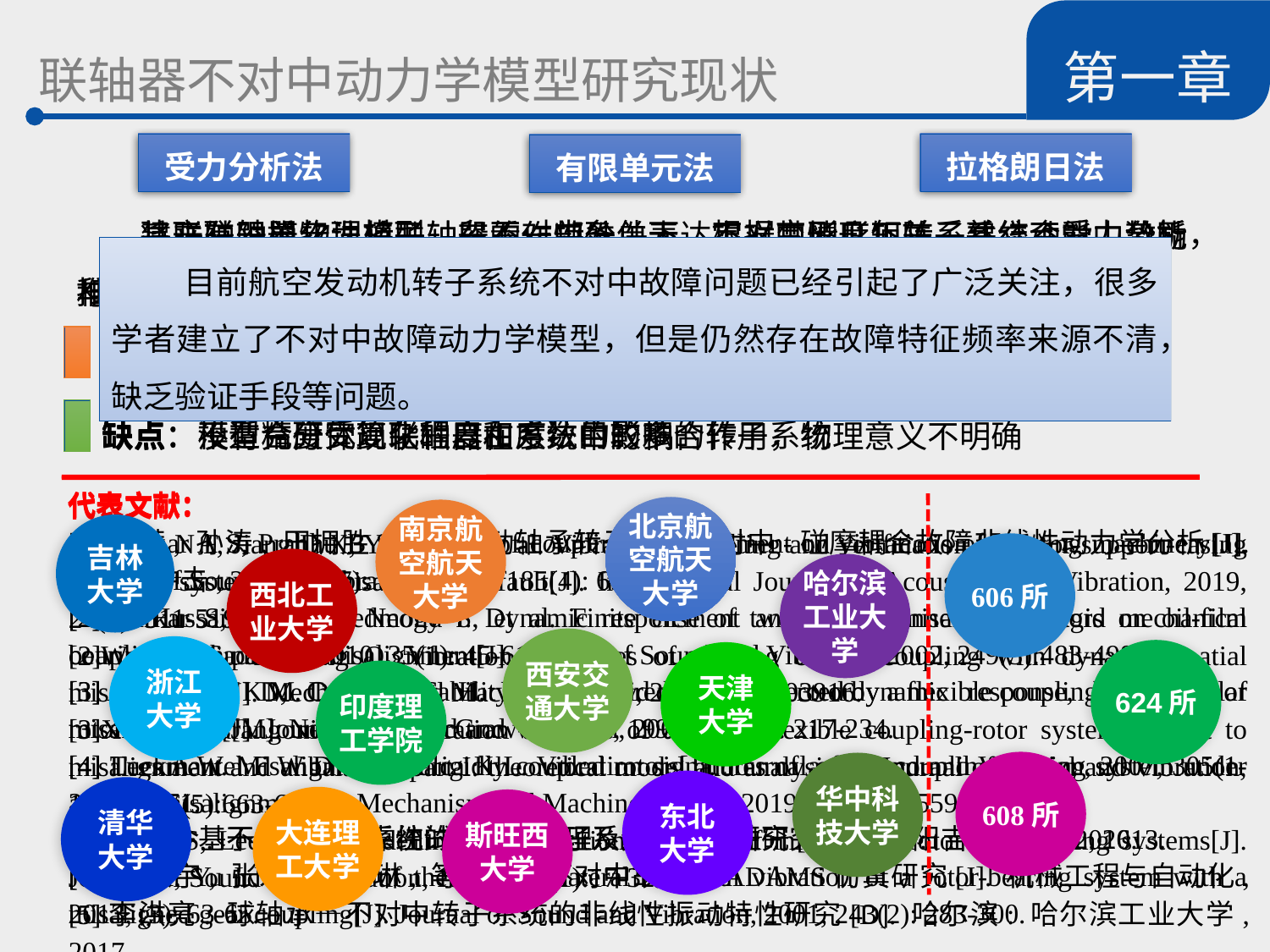

第一章
 联轴器不对中动力学模型研究现状
受力分析法
拉格朗日法
有限单元法
建立联轴器物理模型，在不对中条件下，根据变形几何关系并结合受力分析，推导出联轴器不对中激振力/力矩的表达形式。
优点：物理意义清晰，简洁直观

缺点：模型精度受简化程度和方法的影响

将联轴器模化为转子轴段的一部分，表达不对中情形下转子系统动能、势能和耗散能，基于拉格朗日能量方程推导转子系统的运动微分方程。
优点：从能量角度出发建立运动方程较为便利

缺点：不适合研究复杂的自由度数目较多的转子系统

基于有限单元法将联轴器看作特殊单元，定义其刚度矩阵，建立不对中激励与单元矩阵之间的联系，最后将其组集到转子系统矩阵中进行求解。
优点：方法成熟，应用方便，可模拟复杂结构

缺点：没有充分体现联轴器在系统中的耦合作用，物理意义不明确

        目前航空发动机转子系统不对中故障问题已经引起了广泛关注，很多学者建立了不对中故障动力学模型，但是仍然存在故障特征频率来源不清，缺乏验证手段等问题。
代表文献：
[1]甄满, 孙涛, 田拥胜, 等. 滚动轴承转子系统不对中-碰摩耦合故障非线性动力学分析[J]. 振动与冲击, 2020, 39(7): 140-147.
[2] Al-Hussain K M, Redmond I. Dynamic response of two rotors connected by rigid mechanical coupling with parallel misalignment[J]. Journal of Sound and Vibration, 2002, 249(3):483-498.
[3] Al-Hussain K M. Dynamic stability of two rigid rotors connected by a flexible coupling with angular misalignment[J]. Journal of Sound and Vibration, 2003, 266(2): 217-234.
[4] Lees A W. Misalignment in rigidly coupled rotors[J]. Journal of Sound and Vibration, 2007, 305(1-2):261-271.
[5] 王美令. 不对中转子系统的动力学机理及其振动特性研究[D]. 沈阳: 东北大学, 2013.
[6] Li M, Yu L. Analysis of the coupled lateral torsional vibration of a rotor-bearing system with a misaligned gear coupling[J]. Journal of Sound and Vibration, 2001, 243(2): 283-300.
代表文献：
[1] Sekhar A S, Prabhu B S. Effects of coupling misalignment on vibrations of rotating machinery[J]. Journal of Sound and Vibration, 1995, 185(4): 655-671.
[2] Sarkar S, Nandi A, Neogy S, et al. Finite element analysis of misaligned rotors on oil-film bearings[J]. Sadhana, 2010, 35(1): 45-61.
[3] Nelson H D, Crandall S H. Analytic prediction of rotordynamic response, handbook of rotordynamics[M]. New York: McGraw-Hill Inc, 1992.
[4] Tuckmantel F W D S, Cavalca K L. Vibration signatures of a rotor-coupling-bearing system under angular misalignment[J]. Mechanism and Machine Theory, 2019, 133(12): 559-583.
[5] 王松. 基于电主轴可靠性试验台的转子系统不对中研究[D]. 长春: 吉林大学, 2016.
[6] 吴振宇, 张永祥, 李琳, 等. 转子不对中故障的ADAMS仿真研究[J]. 机械工程与自动化, 2013, (3): 63-65.
代表文献：
[1]Wang N F, Jiang D X, Yang Y Z, et al. Vibration modelling and verification for rotor-support-casing coupling system with misalignment fault[J]. International Journal of Acoustics and Vibration, 2019, 24(3): 511-519.
[2]Wu K, Liu Z, Ding Q. Vibration responses of rotating elastic coupling with dynamic spatial misalignment[J]. Mechanism and Machine Theory, 2020, 151:103916.
[3]Xu M, Marangoni R D. Vibration analysis of a motor-flexible coupling-rotor system subject to misalignment and unbalance, part I: theoretical model and analysis[J]. Journal of Sound and Vibration, 1994, 176(5):663-679.
[4]Lee Y S, Lee C W. Modelling and vibration analysis of misaligned rotor-ball bearing systems[J]. Journal of Sound and Vibration, 1999, 224(1):17-32.
[5]李洪亮. 球轴承—不对中转子系统的非线性振动特性研究[D]. 哈尔滨: 哈尔滨工业大学, 2017.
北京航空航天大学
南京航空航天大学
吉林大学
606所
西北工业大学
哈尔滨工业大学
西安交通大学
浙江
大学
624所
天津
大学
印度理工学院
608所
华中科技大学
东北
大学
清华
大学
大连理工大学
斯旺西大学